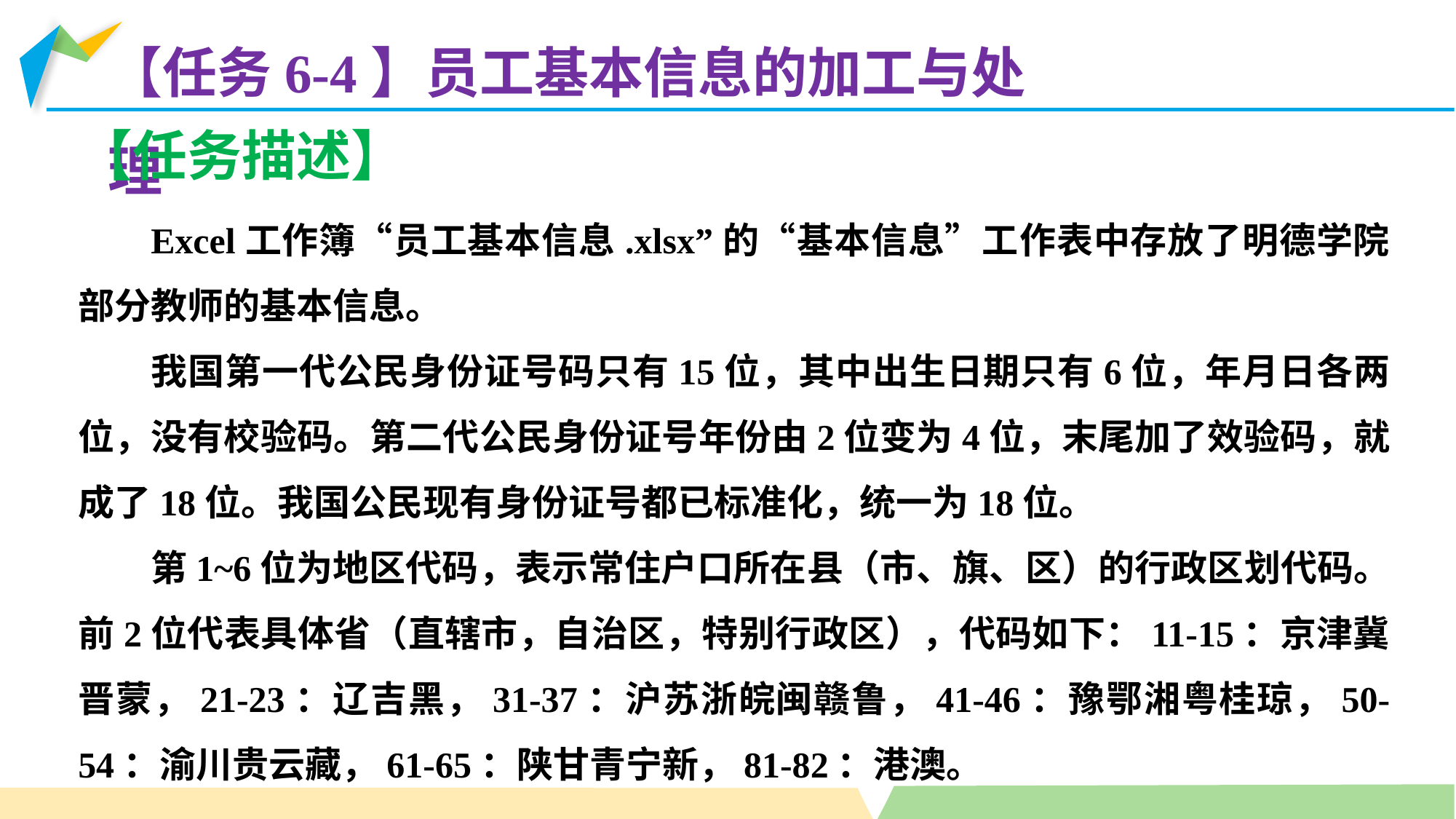

【任务6-4】员工基本信息的加工与处理
【任务描述】
Excel工作簿“员工基本信息.xlsx”的“基本信息”工作表中存放了明德学院部分教师的基本信息。
我国第一代公民身份证号码只有15位，其中出生日期只有6位，年月日各两位，没有校验码。第二代公民身份证号年份由2位变为4位，末尾加了效验码，就成了18位。我国公民现有身份证号都已标准化，统一为18位。
第1~6位为地区代码，表示常住户口所在县（市、旗、区）的行政区划代码。前2位代表具体省（直辖市，自治区，特别行政区），代码如下：11-15：京津冀晋蒙，21-23：辽吉黑，31-37：沪苏浙皖闽赣鲁，41-46：豫鄂湘粤桂琼，50-54：渝川贵云藏，61-65：陕甘青宁新，81-82：港澳。